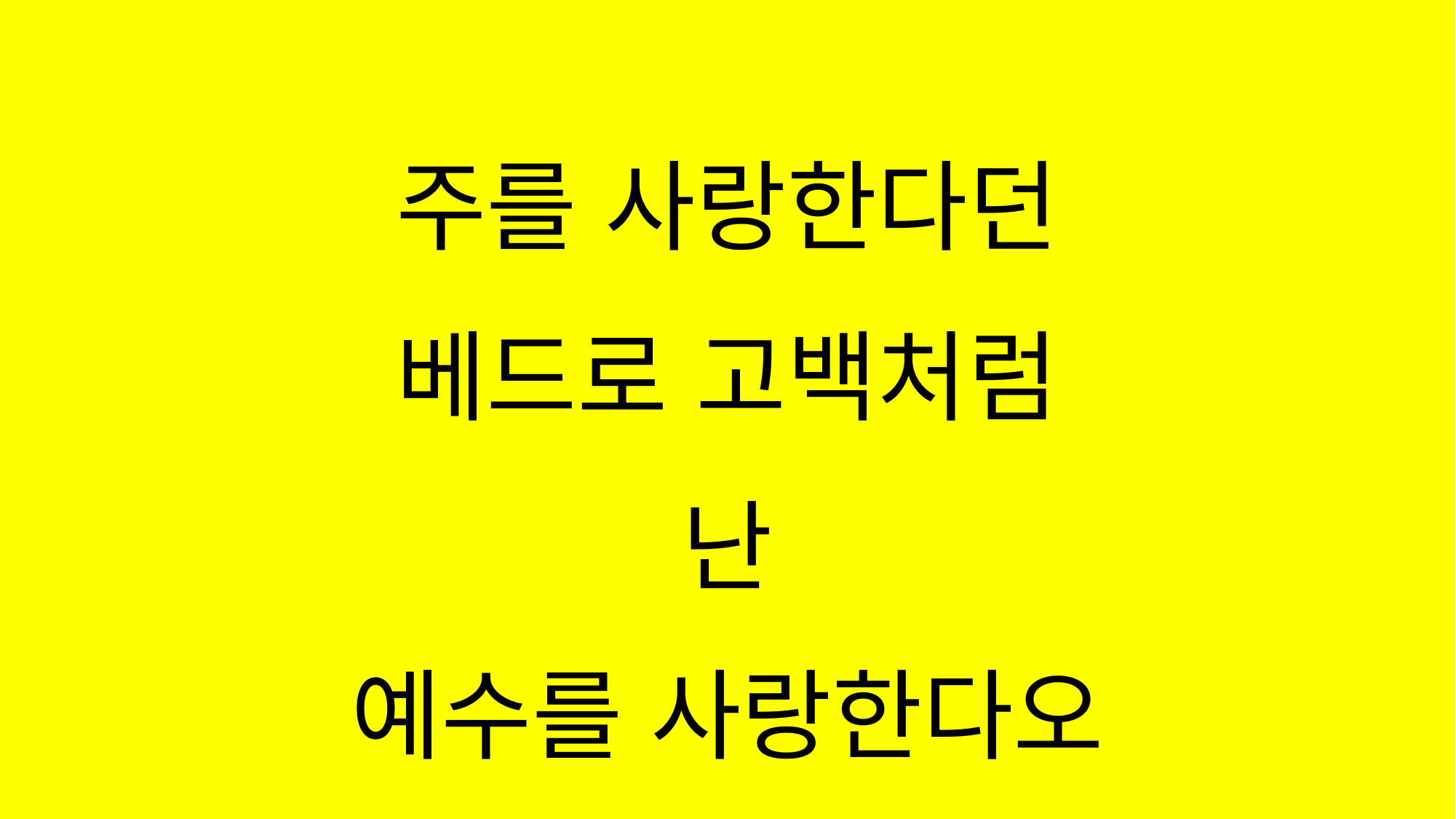

#
주를 사랑한다던

베드로 고백처럼

난

예수를 사랑한다오